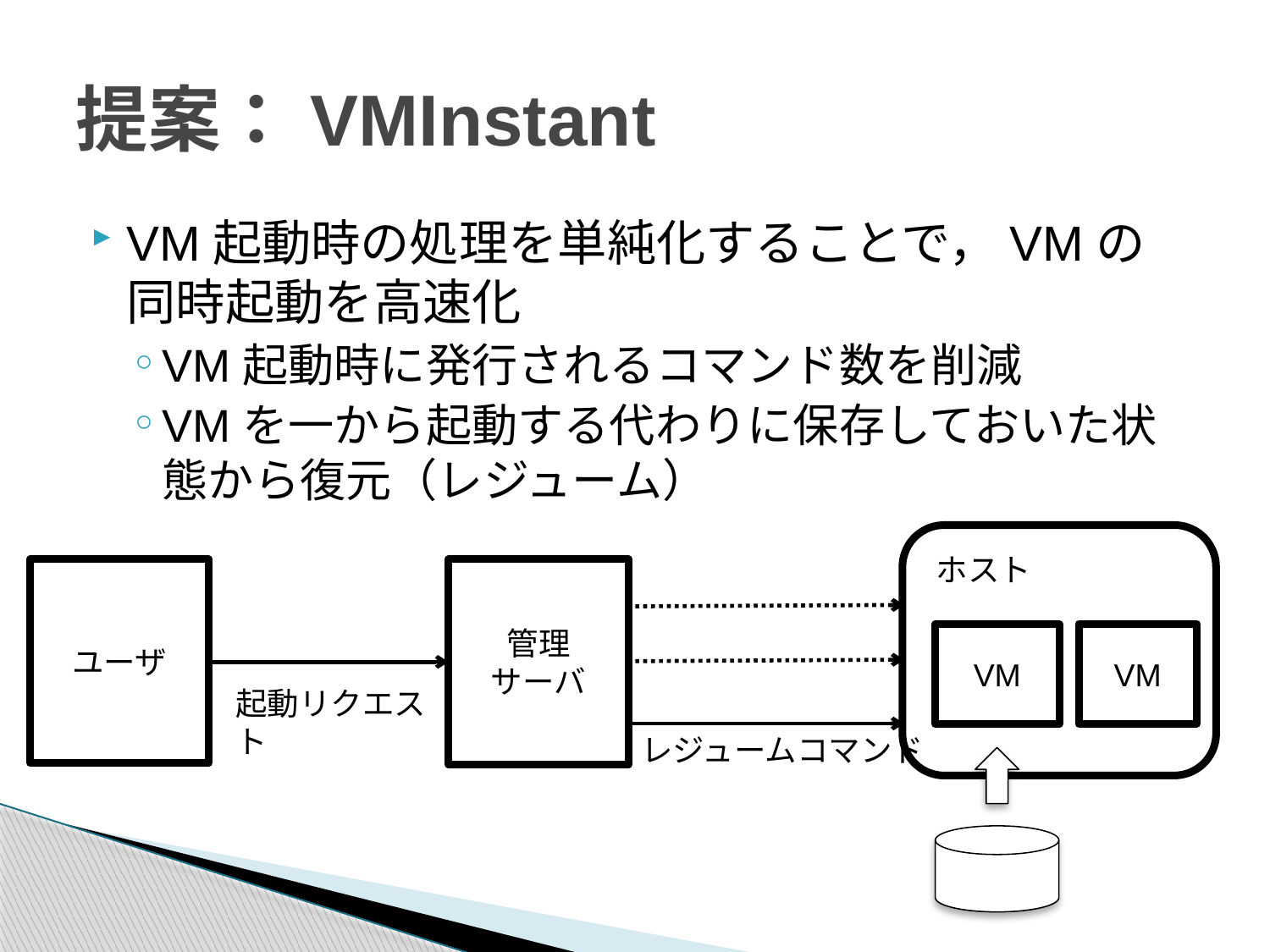

# 提案：VMInstant
VM起動時の処理を単純化することで，VMの同時起動を高速化
VM起動時に発行されるコマンド数を削減
VMを一から起動する代わりに保存しておいた状態から復元（レジューム）

ホスト
管理
サーバ
ユーザ
VM
VM
起動リクエスト
レジュームコマンド